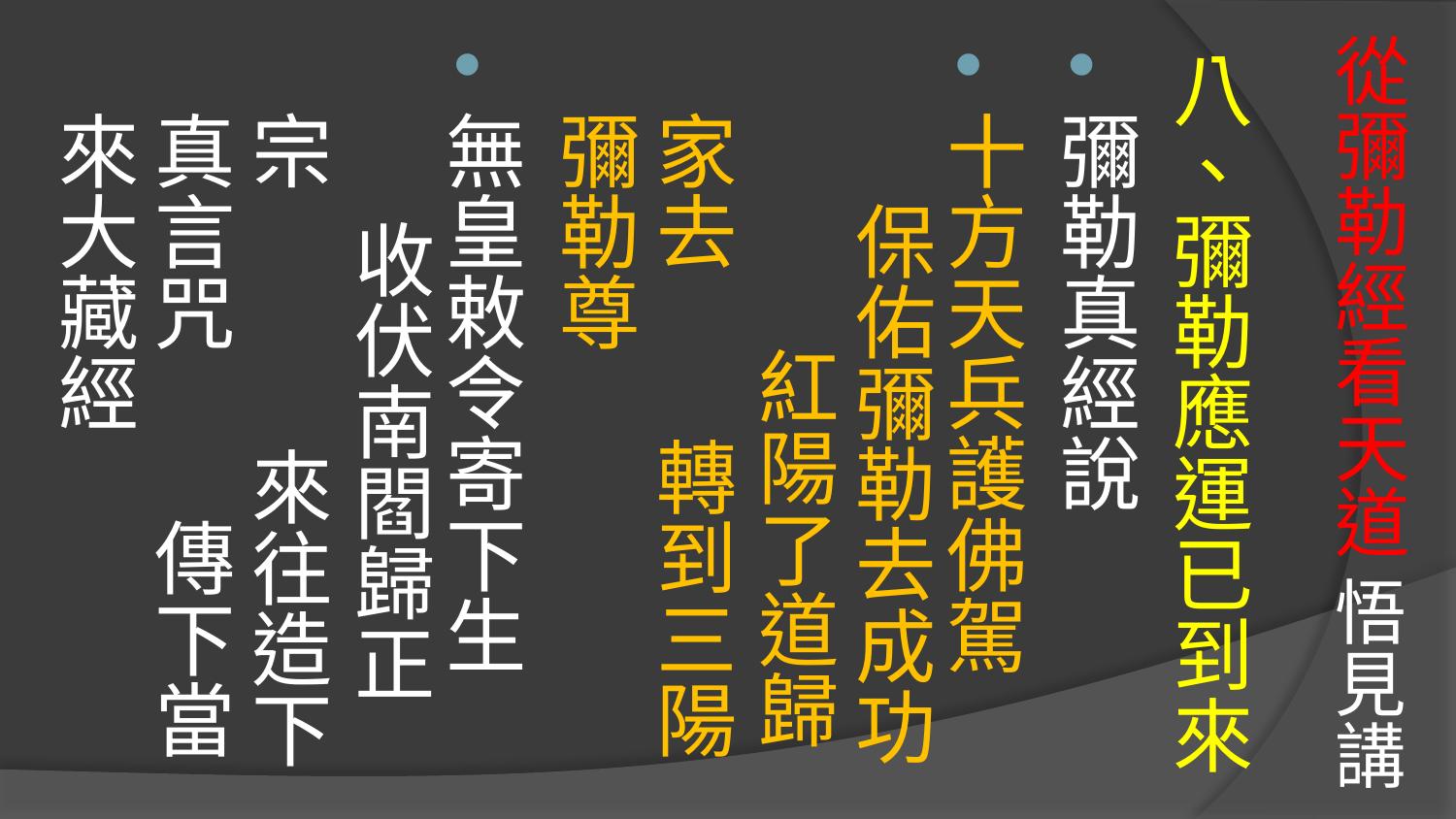

# 從彌勒經看天道 悟見講
八、彌勒應運已到來
彌勒真經說
十方天兵護佛駕           保佑彌勒去成功              紅陽了道歸家去         轉到三陽彌勒尊
無皇敕令寄下生            收伏南閻歸正宗              來往造下真言咒         傳下當來大藏經